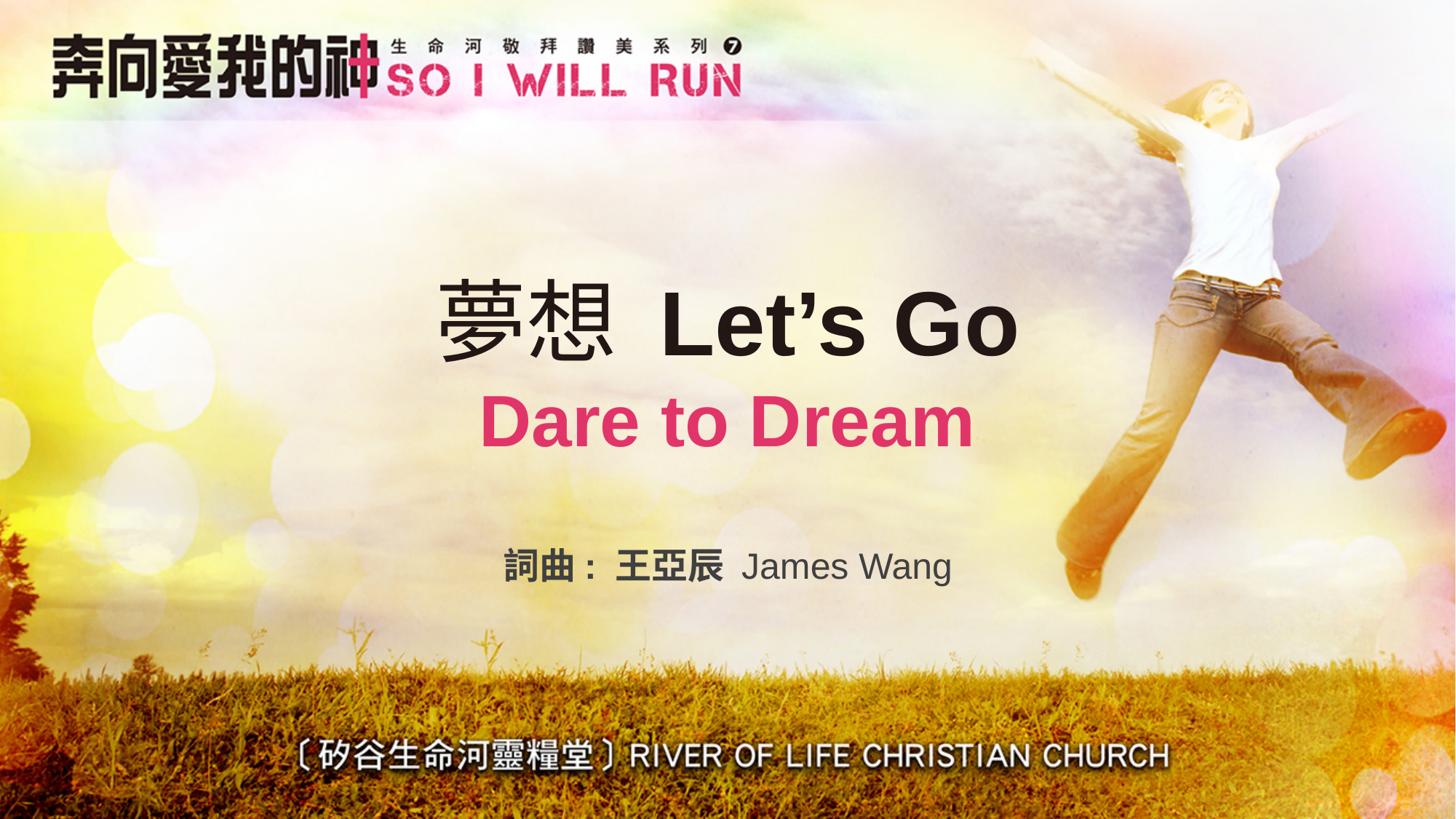

# 夢想 Let’s Go Dare to Dream
詞曲: 王亞辰 James Wang